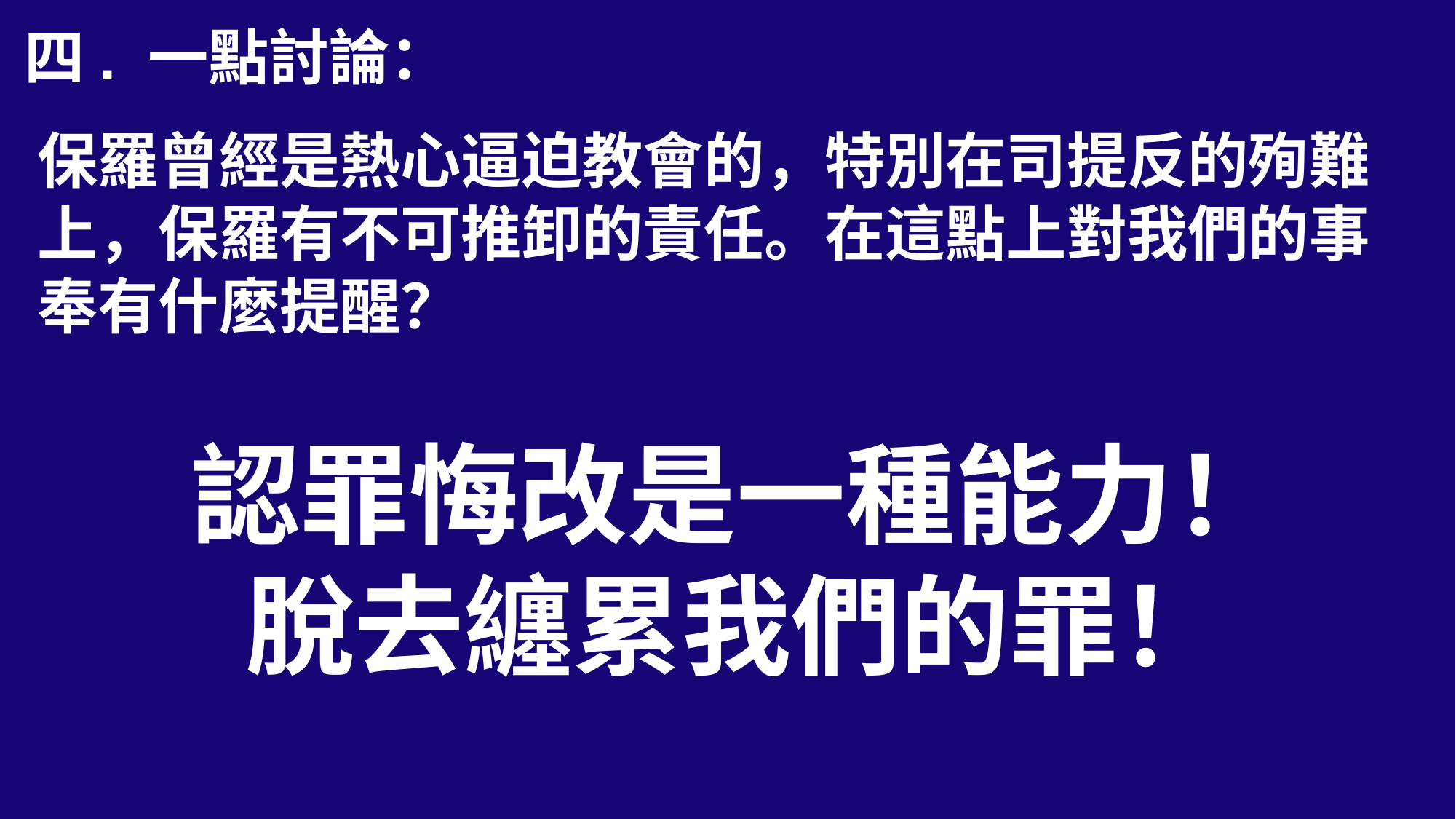

四. 一點討論：
保羅曾經是熱心逼迫教會的，特別在司提反的殉難上，保羅有不可推卸的責任。在這點上對我們的事奉有什麼提醒？

認罪悔改是一種能力！
脫去纏累我們的罪！